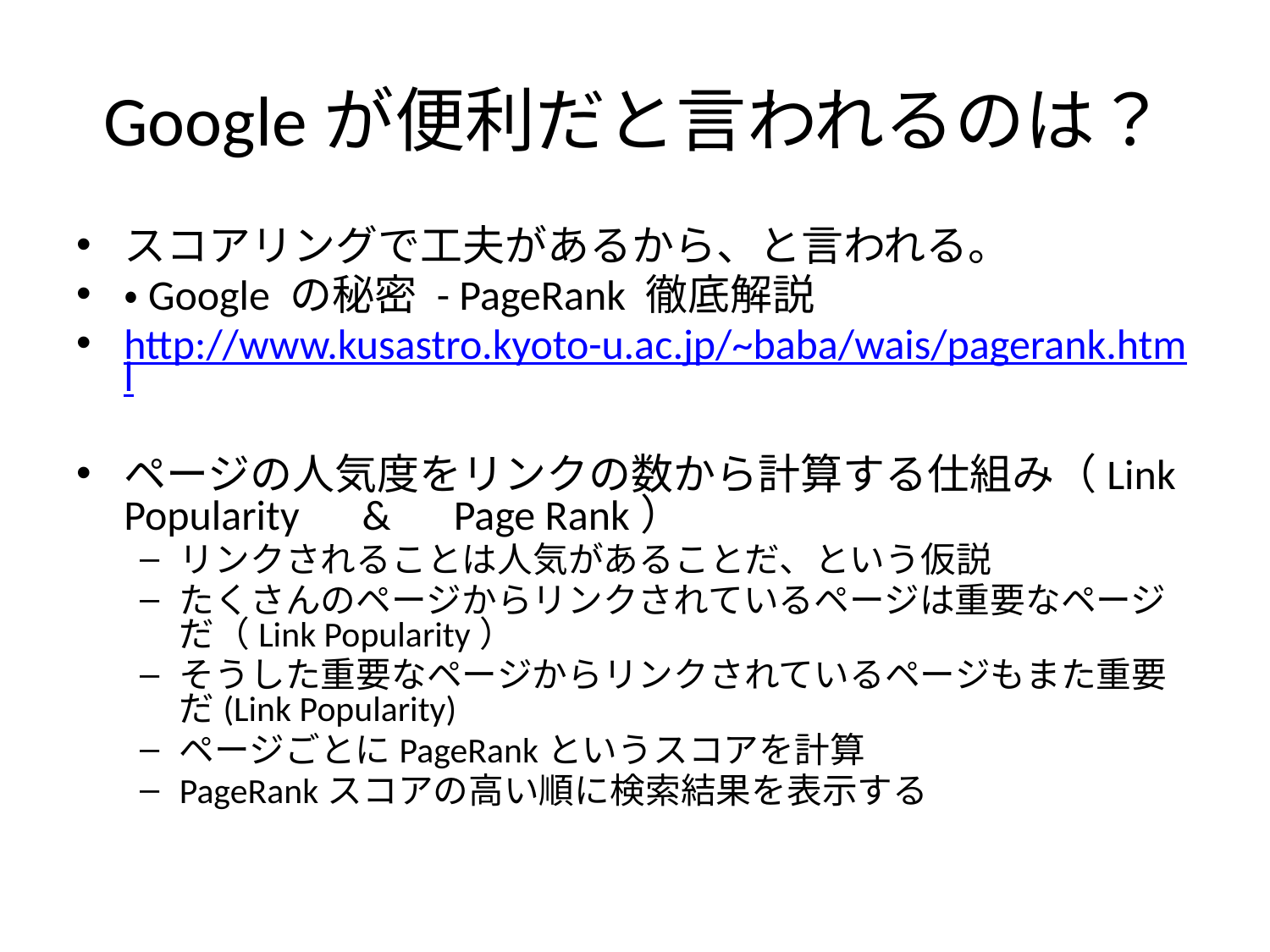

# Googleが便利だと言われるのは？
スコアリングで工夫があるから、と言われる。
・Google の秘密 - PageRank 徹底解説
http://www.kusastro.kyoto-u.ac.jp/~baba/wais/pagerank.html

ページの人気度をリンクの数から計算する仕組み（Link Popularity　&　Page Rank）
リンクされることは人気があることだ、という仮説
たくさんのページからリンクされているページは重要なページだ（Link Popularity）
そうした重要なページからリンクされているページもまた重要だ(Link Popularity)
ページごとにPageRankというスコアを計算
PageRankスコアの高い順に検索結果を表示する